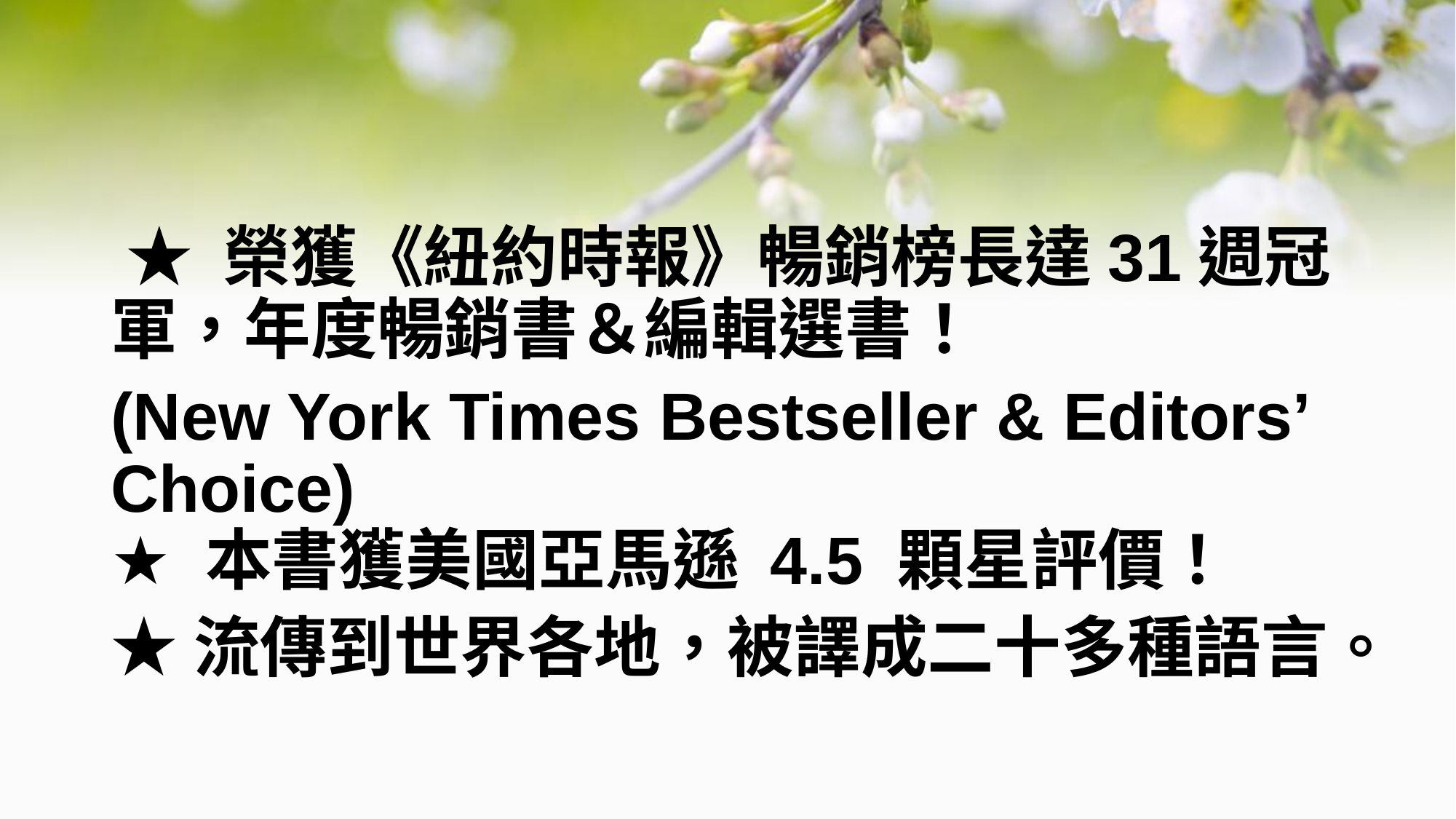

★ 榮獲《紐約時報》暢銷榜長達31週冠軍，年度暢銷書＆編輯選書！
(New York Times Bestseller & Editors’ Choice)
★ 本書獲美國亞馬遜 4.5 顆星評價！
★流傳到世界各地，被譯成二十多種語言。